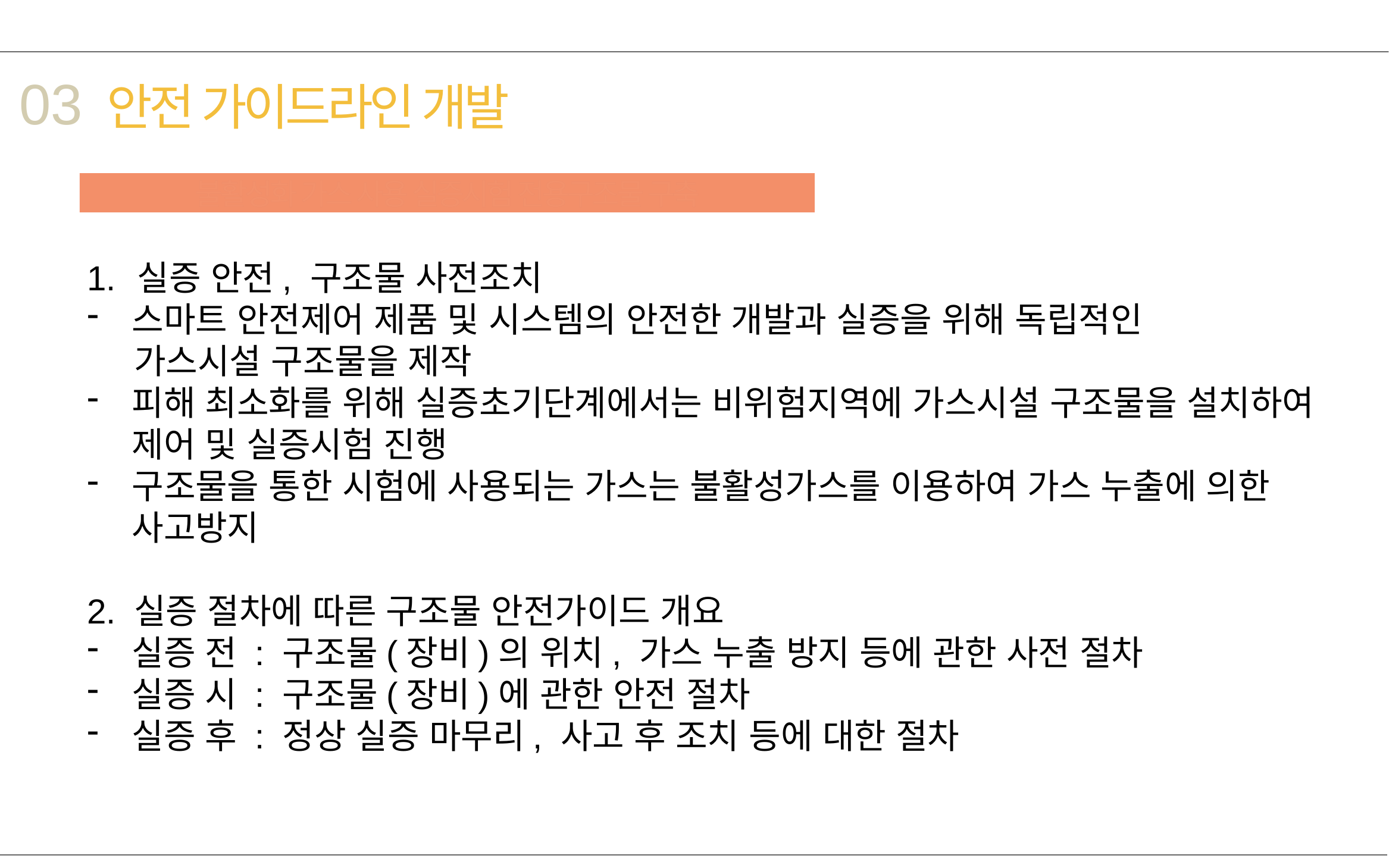

03
안전 가이드라인 개발
불활성화 가스 사용 실증시험 전용구조물 구축
실증 안전, 구조물 사전조치
스마트 안전제어 제품 및 시스템의 안전한 개발과 실증을 위해 독립적인
    가스시설 구조물을 제작
피해 최소화를 위해 실증초기단계에서는 비위험지역에 가스시설 구조물을 설치하여 제어 및 실증시험 진행
구조물을 통한 시험에 사용되는 가스는 불활성가스를 이용하여 가스 누출에 의한 사고방지

2. 실증 절차에 따른 구조물 안전가이드 개요
실증 전 : 구조물(장비)의 위치, 가스 누출 방지 등에 관한 사전 절차
실증 시 : 구조물(장비)에 관한 안전 절차
실증 후 : 정상 실증 마무리, 사고 후 조치 등에 대한 절차